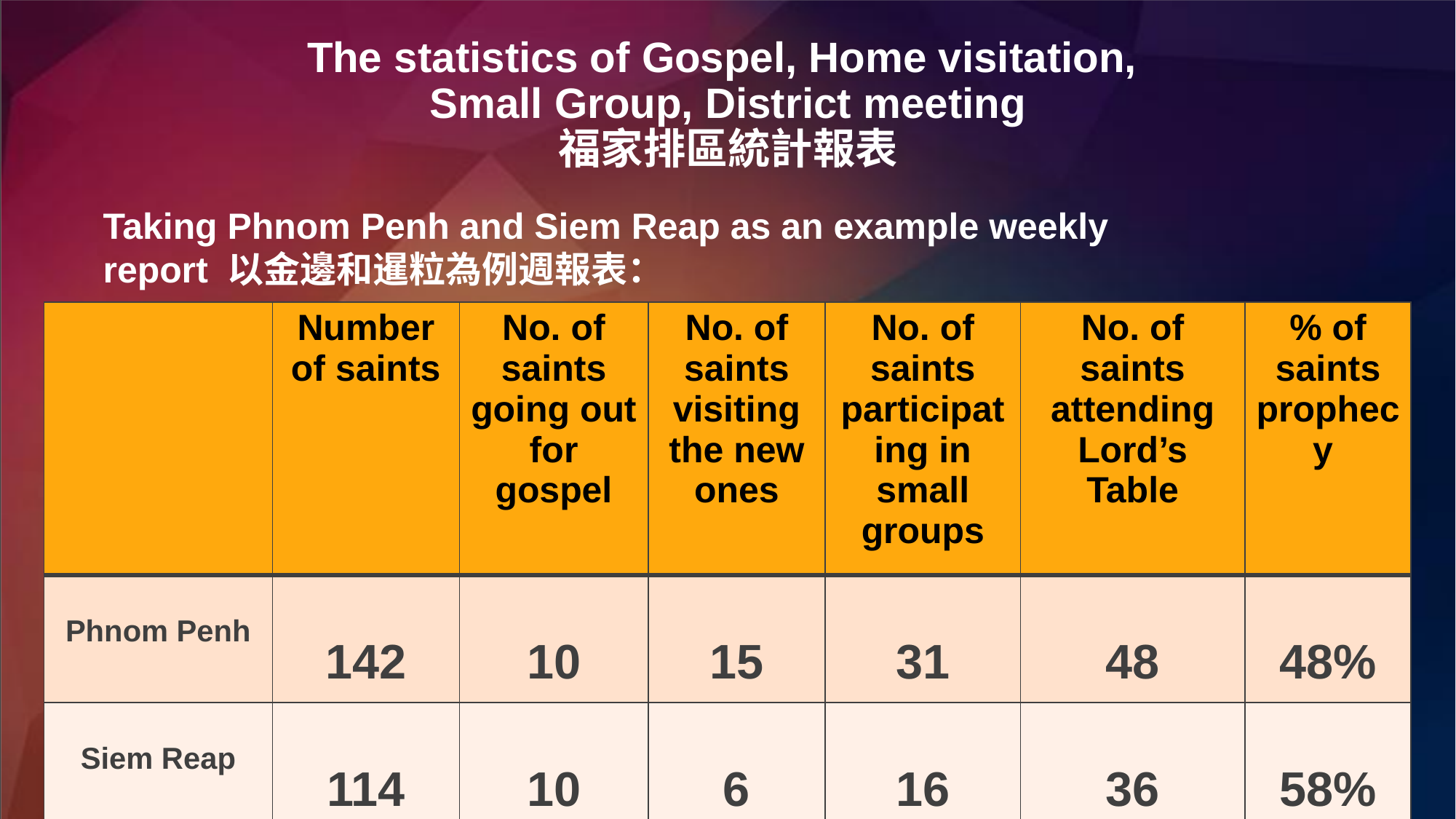

The statistics of Gospel, Home visitation,
Small Group, District meeting
福家排區統計報表
Taking Phnom Penh and Siem Reap as an example weekly report 以金邊和暹粒為例週報表：
|  | Number of saints | No. of saints going out for gospel | No. of saints visiting the new ones | No. of saints participating in small groups | No. of saints attending Lord’s Table | % of saints prophecy |
| --- | --- | --- | --- | --- | --- | --- |
| Phnom Penh | 142 | 10 | 15 | 31 | 48 | 48% |
| Siem Reap | 114 | 10 | 6 | 16 | 36 | 58% |